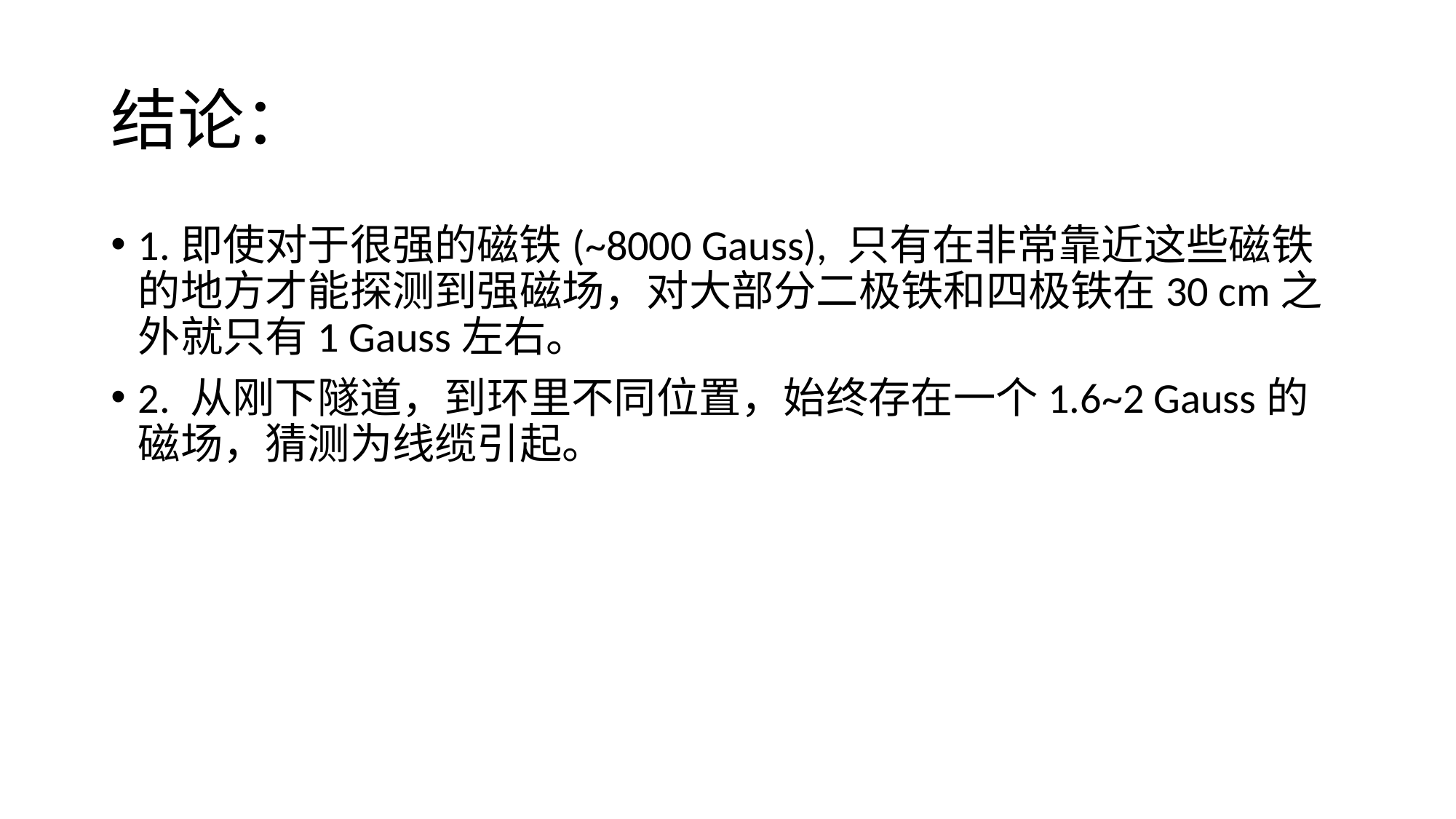

# 结论：
1.即使对于很强的磁铁(~8000 Gauss), 只有在非常靠近这些磁铁的地方才能探测到强磁场，对大部分二极铁和四极铁在30 cm之外就只有1 Gauss左右。
2. 从刚下隧道，到环里不同位置，始终存在一个1.6~2 Gauss的磁场，猜测为线缆引起。